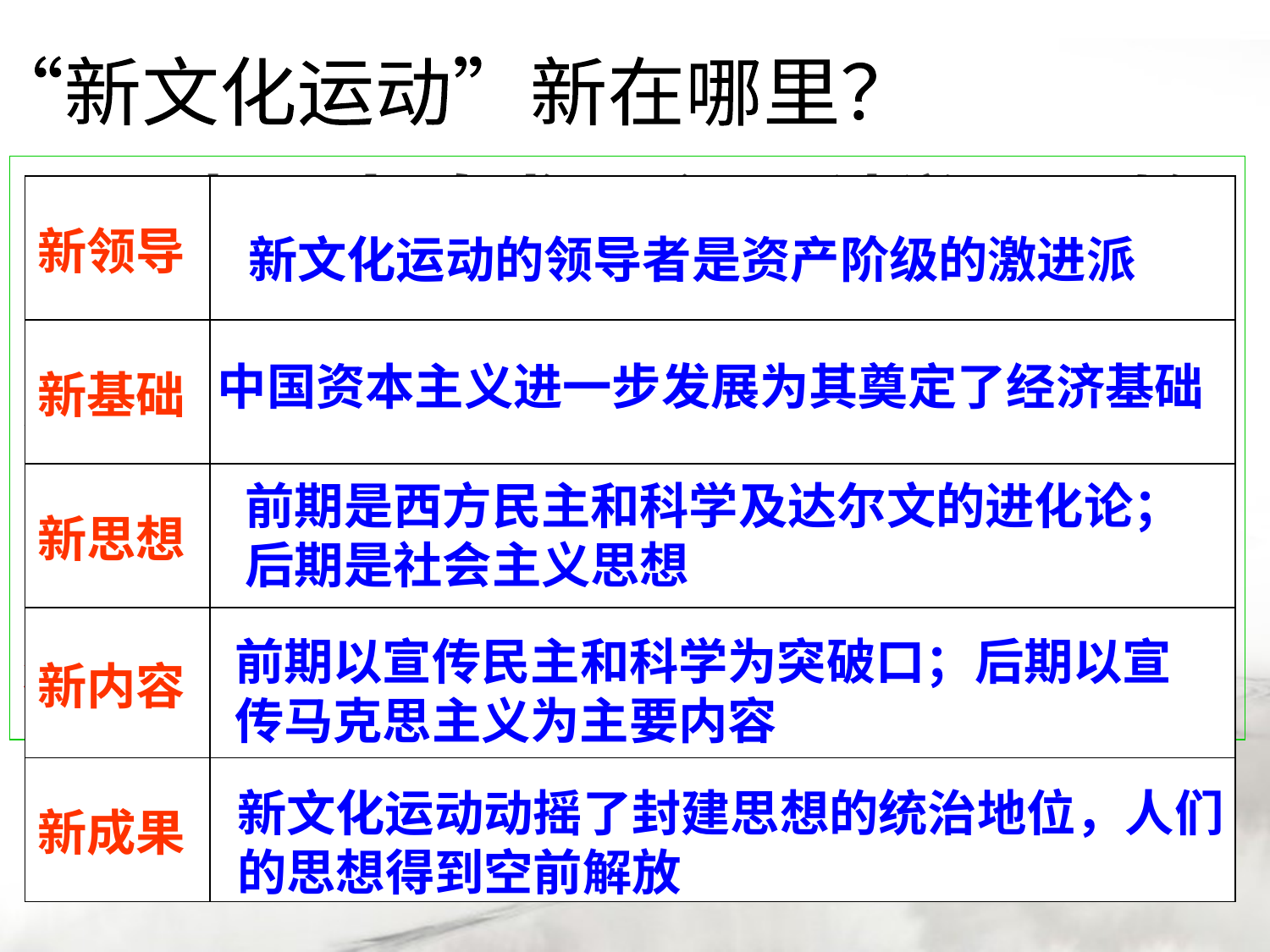

“新文化运动”新在哪里？
　    中国人追求民主与科学虽不始于五四新文化运动，但却是从五四新文化运动开始，中国人才将民主与科学作为近代新文化的核心观念或基本价值加以追求和崇尚，比较彻底地批判了封建正统思想。
| 新领导 |  |
| --- | --- |
| 新基础 |  |
| 新思想 |  |
| 新内容 |  |
| 新成果 |  |
新文化运动的领导者是资产阶级的激进派
中国资本主义进一步发展为其奠定了经济基础
前期是西方民主和科学及达尔文的进化论；后期是社会主义思想
前期以宣传民主和科学为突破口；后期以宣传马克思主义为主要内容
新文化运动动摇了封建思想的统治地位，人们的思想得到空前解放